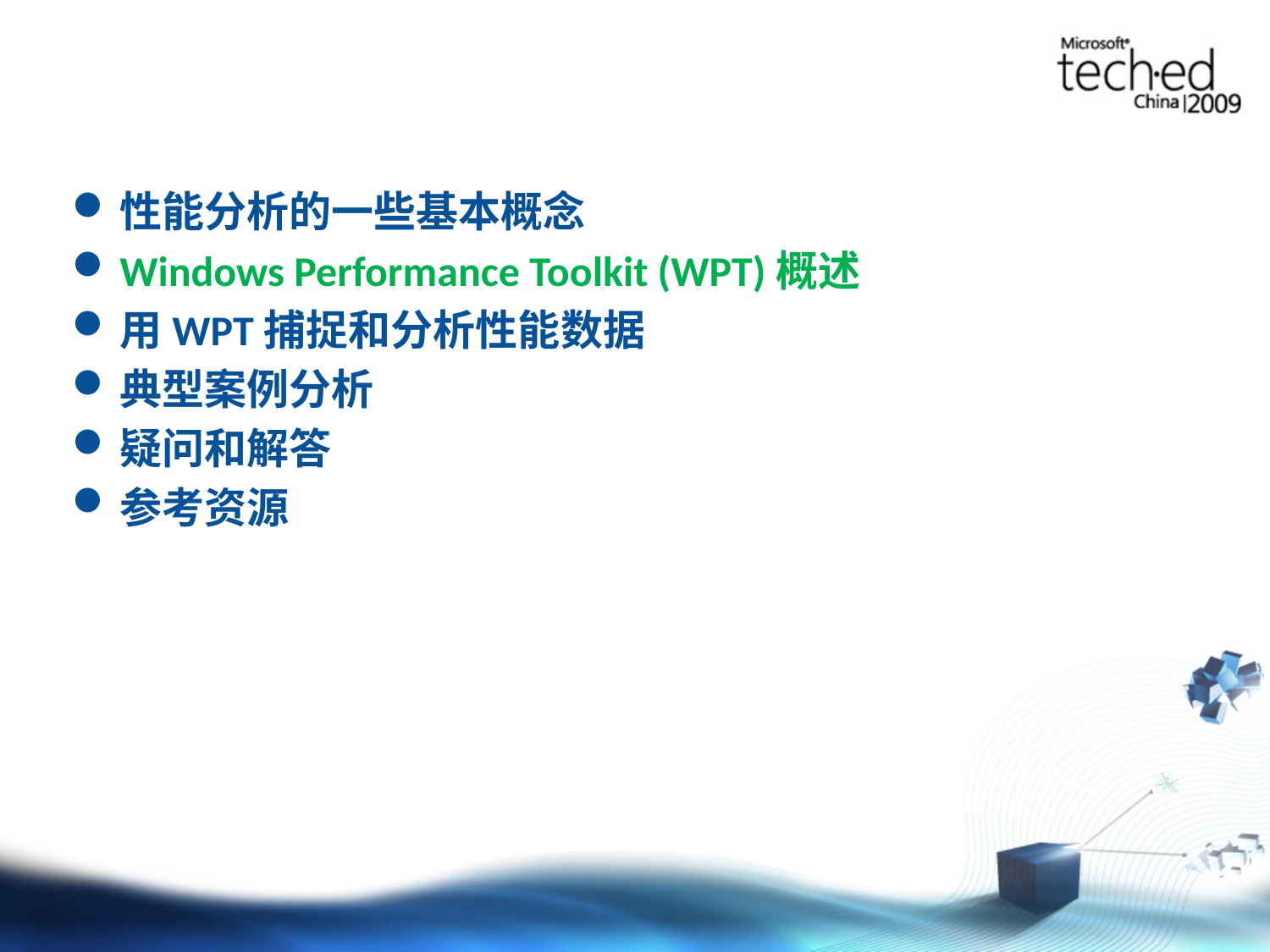

性能分析的一些基本概念
Windows Performance Toolkit (WPT)概述
用WPT捕捉和分析性能数据
典型案例分析
疑问和解答
参考资源